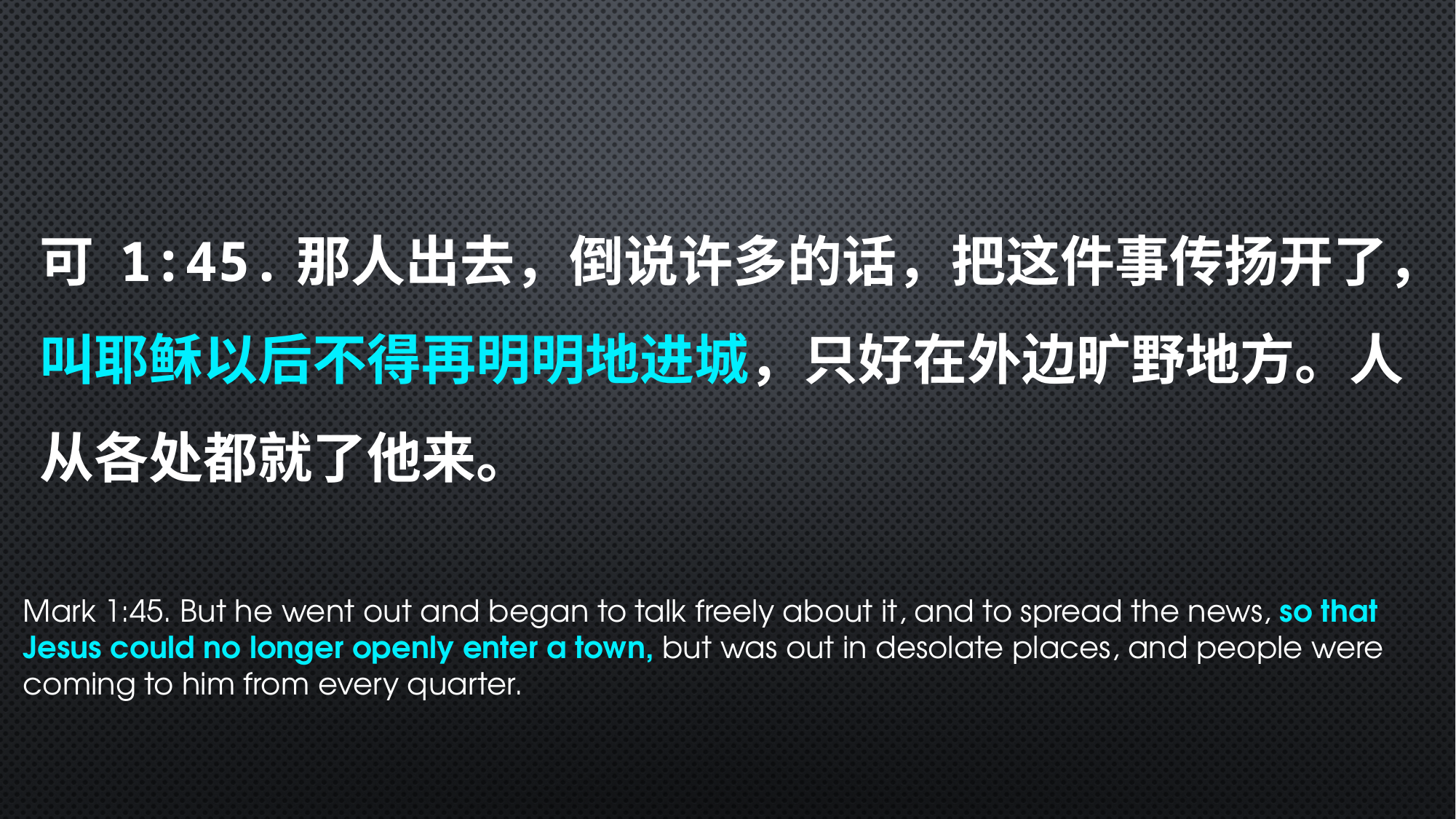

可 1:45.那人出去，倒说许多的话，把这件事传扬开了，叫耶稣以后不得再明明地进城，只好在外边旷野地方。人从各处都就了他来。

Mark 1:45. But he went out and began to talk freely about it, and to spread the news, so that Jesus could no longer openly enter a town, but was out in desolate places, and people were coming to him from every quarter.